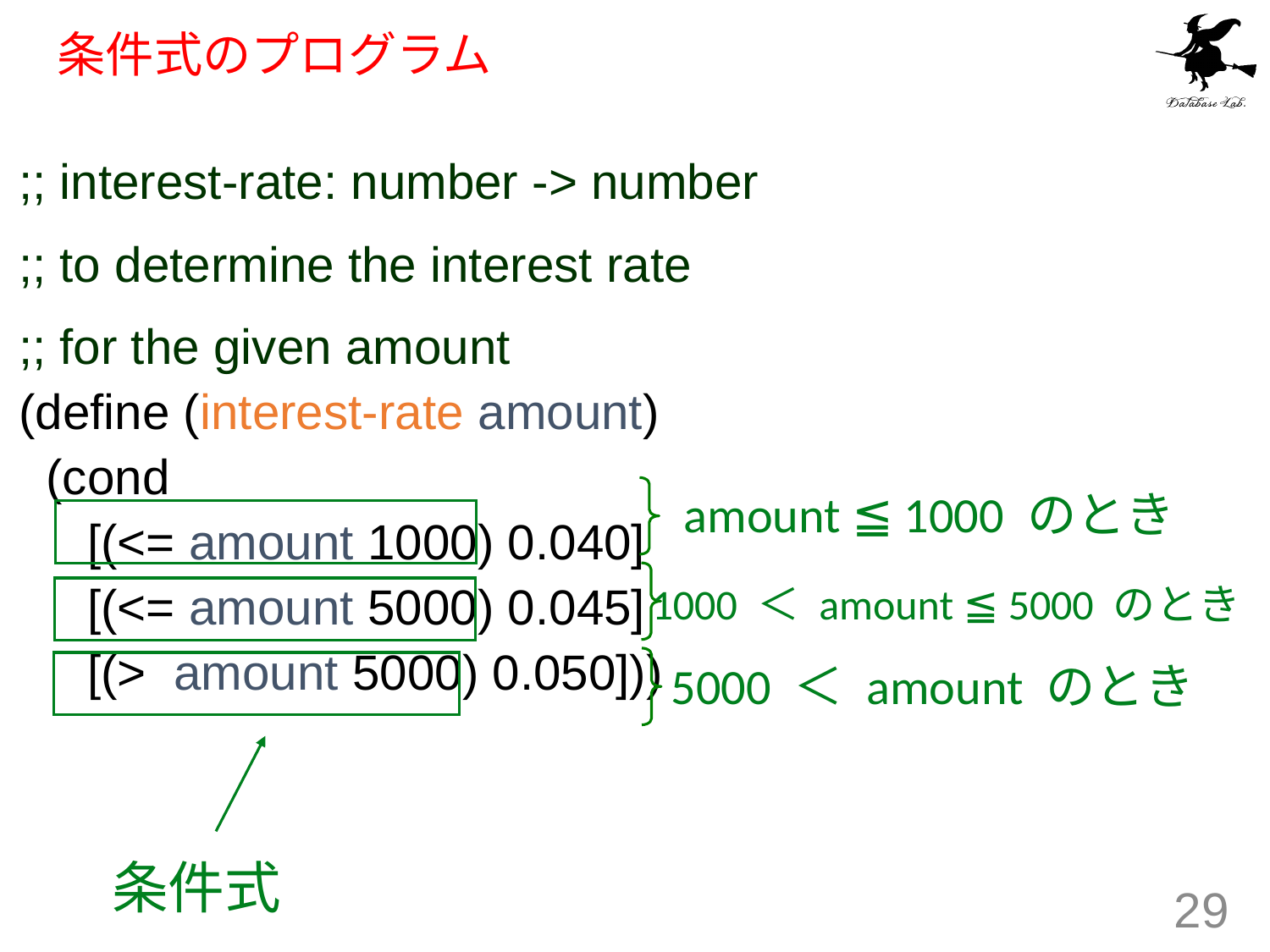

# 条件式のプログラム
;; interest-rate: number -> number
;; to determine the interest rate
;; for the given amount
(define (interest-rate amount)
  (cond
     [(<= amount 1000) 0.040]
     [(<= amount 5000) 0.045]
     [(>  amount 5000) 0.050]))
amount ≦ 1000 のとき

1000 ＜ amount ≦ 5000 のとき

5000 ＜ amount のとき

条件式
29